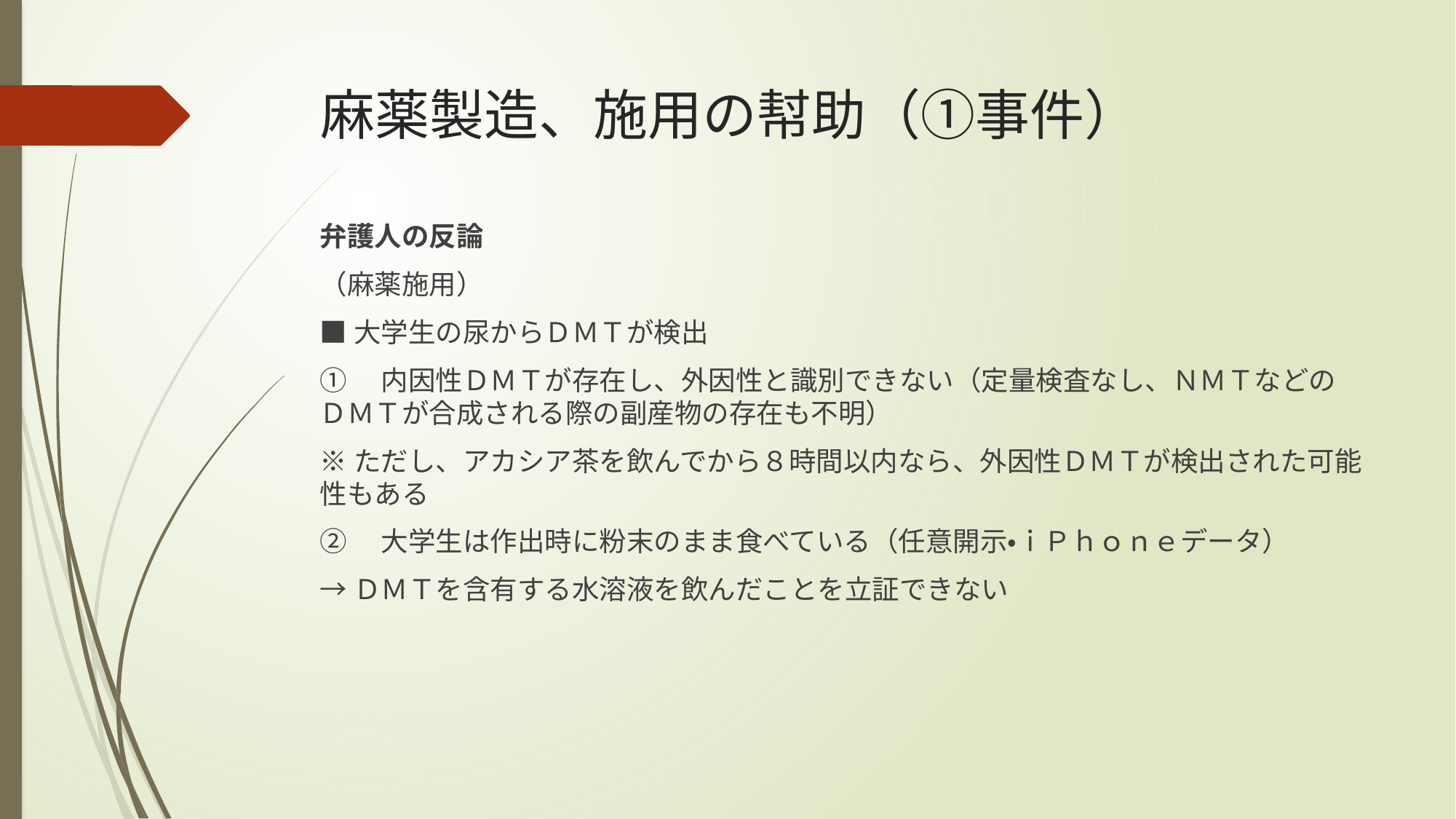

# 麻薬製造、施用の幇助（①事件）
弁護人の反論
（麻薬施用）
■大学生の尿からＤＭＴが検出
①　内因性ＤＭＴが存在し、外因性と識別できない（定量検査なし、ＮＭＴなどのＤＭＴが合成される際の副産物の存在も不明）
※ただし、アカシア茶を飲んでから８時間以内なら、外因性ＤＭＴが検出された可能性もある
②　大学生は作出時に粉末のまま食べている（任意開示・ｉＰｈｏｎｅデータ）
→ＤＭＴを含有する水溶液を飲んだことを立証できない